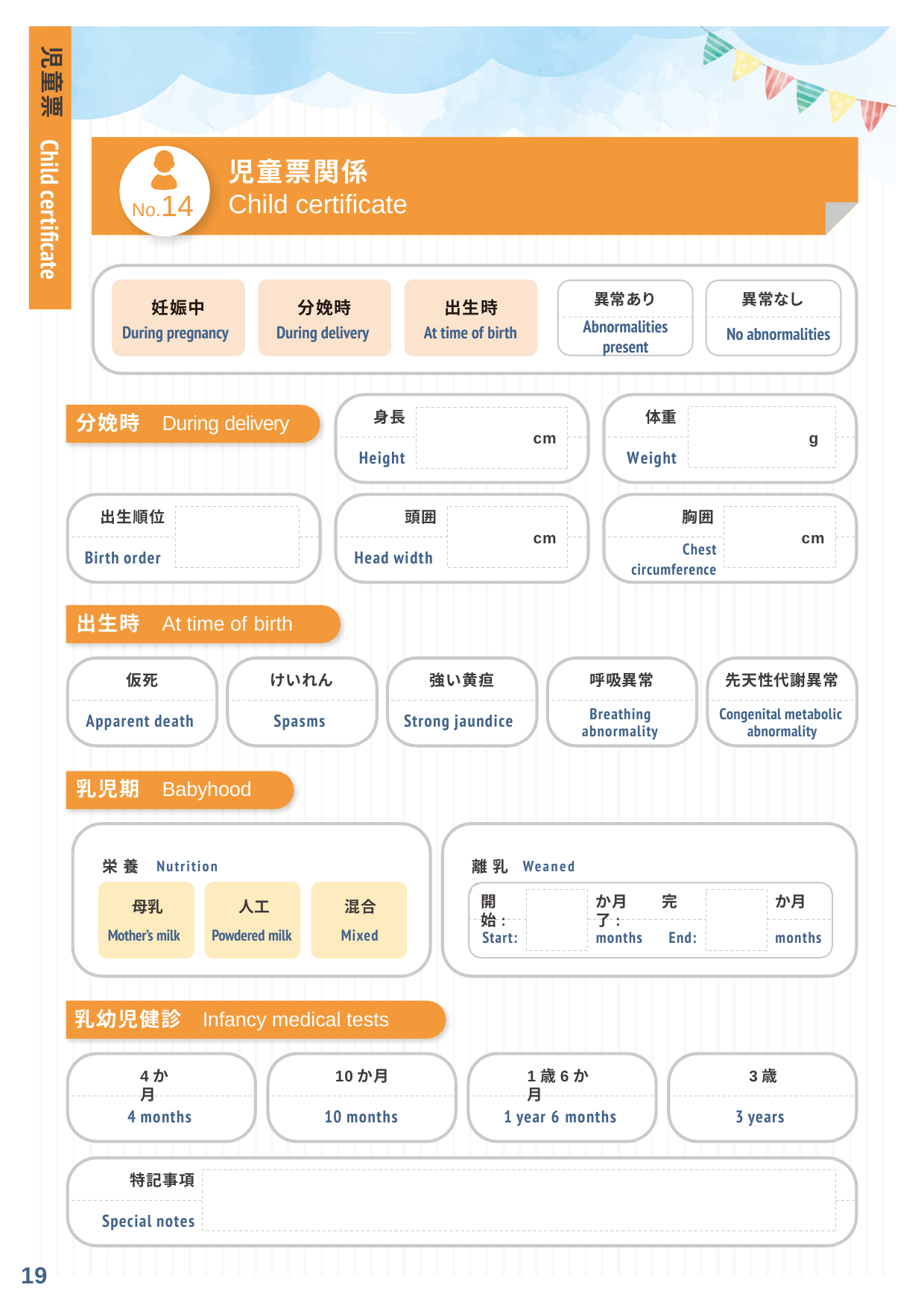

児童票
Child certificate

児童票関係
No.14
Child certificate

異常あり
異常なし
出生時
妊娠中
分娩時
Abnormalities present
At time of birth
During pregnancy
During delivery
No abnormalities

身長
体重

分娩時	During delivery
cm
g
Height
Weight

出生順位
頭囲
胸囲

cm
cm
Chest
circumference

Birth order
Head width

出生時	At time of birth

仮死
けいれん
強い黄疸
呼吸異常
先天性代謝異常
Breathing
Congenital metabolic
Apparent death
Spasms
Strong jaundice
abnormality
abnormality
乳児期	Babyhood

栄 養   Nutrition
離 乳   Weaned

開始:
か月	完了:
か月
母乳
人工
混合
Mother’s milk
Powdered milk
Mixed
Start:
months
End:
months

乳幼児健診
Infancy medical tests

4か月
10か月
1歳6か月
3歳
4 months
10 months
1 year 6 months
3 years
特記事項
Special notes

19